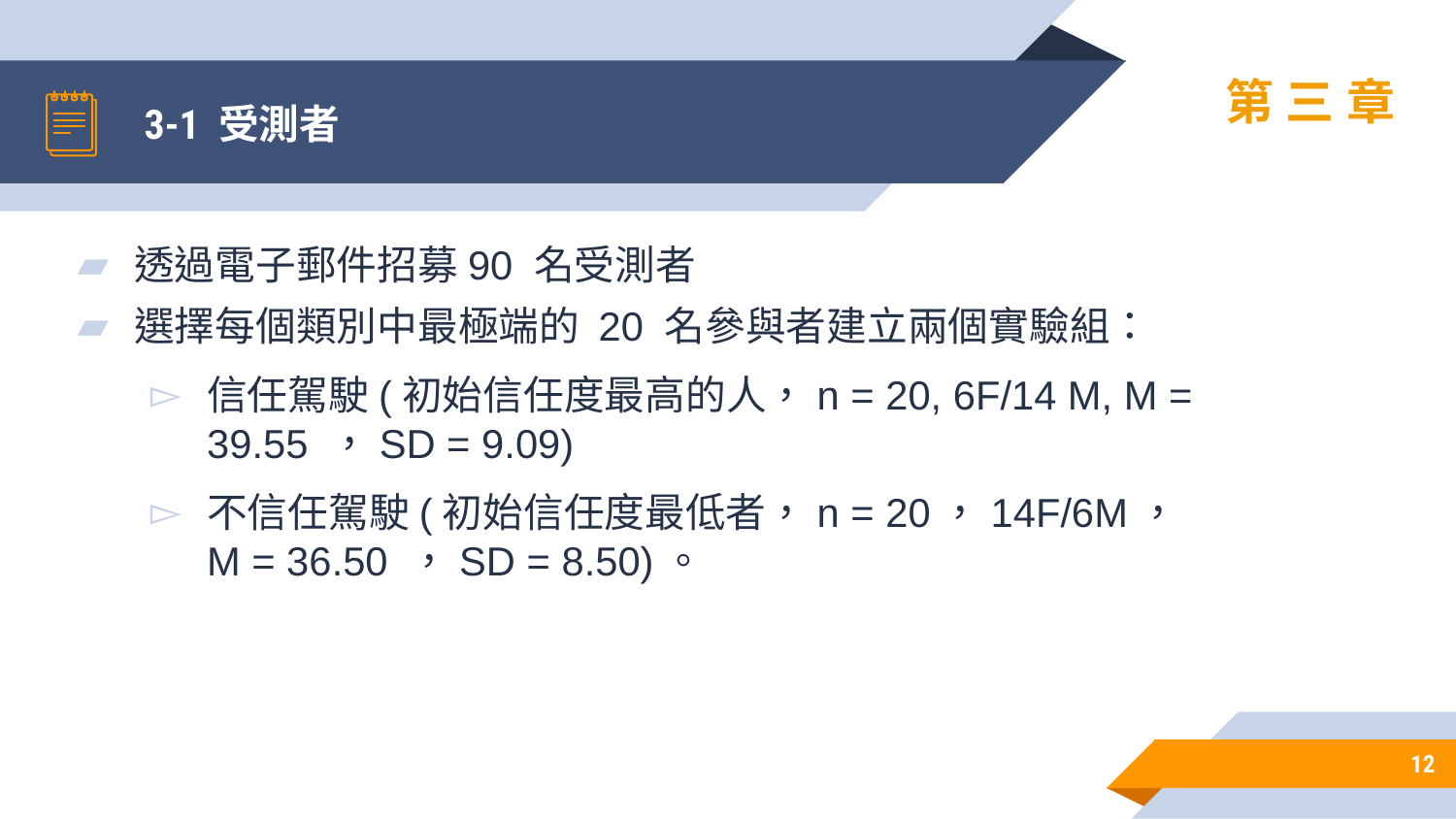

# 3-1 受測者
第三章

透過電子郵件招募90 名受測者
選擇每個類別中最極端的 20 名參與者建立兩個實驗組：
信任駕駛(初始信任度最高的人，n = 20, 6F/14 M, M = 39.55 ，SD = 9.09)
不信任駕駛(初始信任度最低者，n = 20，14F/6M，M = 36.50 ，SD = 8.50)。
12